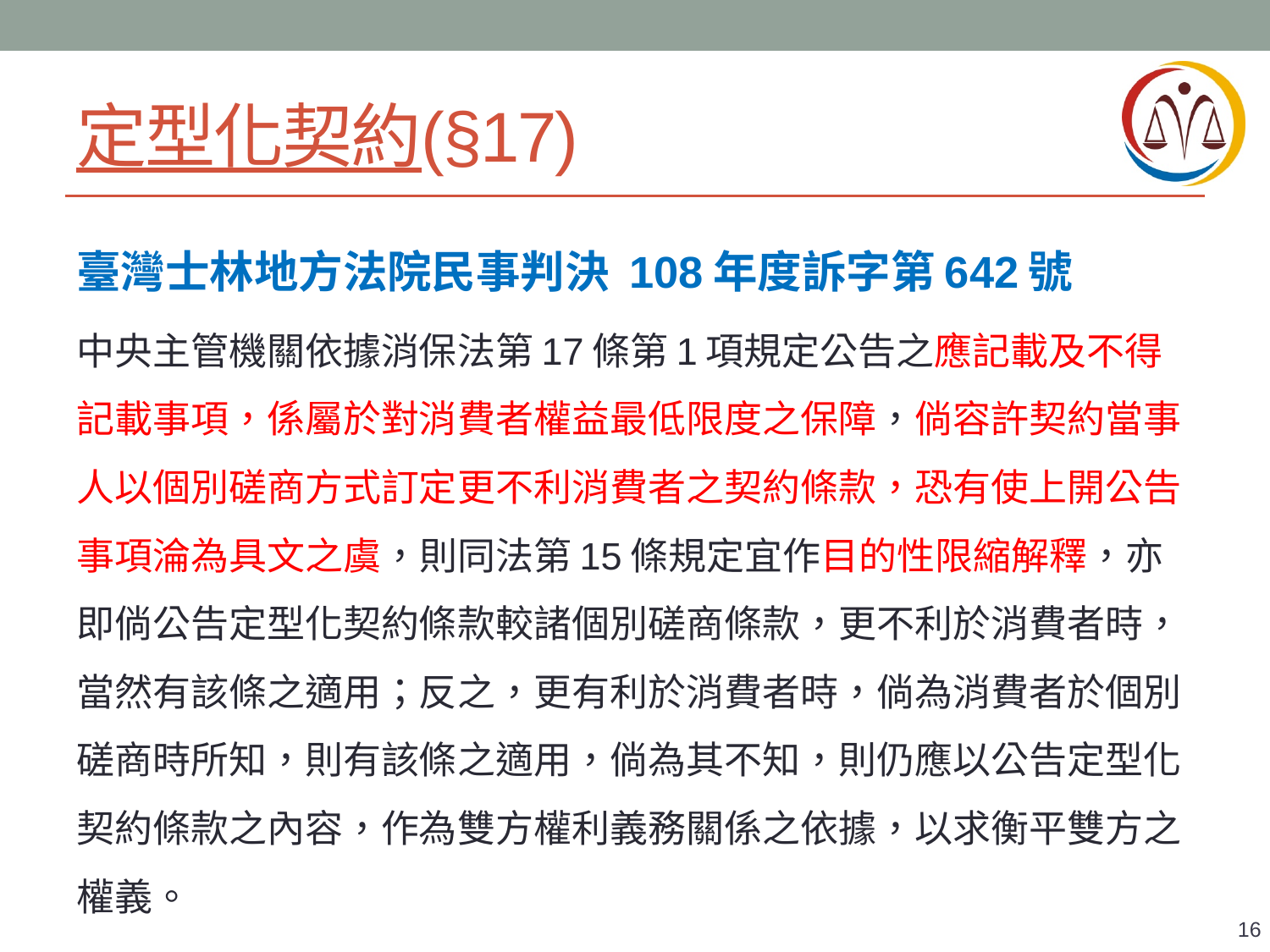

# 定型化契約(§17)
臺灣士林地方法院民事判決 108年度訴字第642號
中央主管機關依據消保法第17條第1項規定公告之應記載及不得記載事項，係屬於對消費者權益最低限度之保障，倘容許契約當事人以個別磋商方式訂定更不利消費者之契約條款，恐有使上開公告事項淪為具文之虞，則同法第15條規定宜作目的性限縮解釋，亦即倘公告定型化契約條款較諸個別磋商條款，更不利於消費者時，當然有該條之適用；反之，更有利於消費者時，倘為消費者於個別磋商時所知，則有該條之適用，倘為其不知，則仍應以公告定型化契約條款之內容，作為雙方權利義務關係之依據，以求衡平雙方之權義。
16